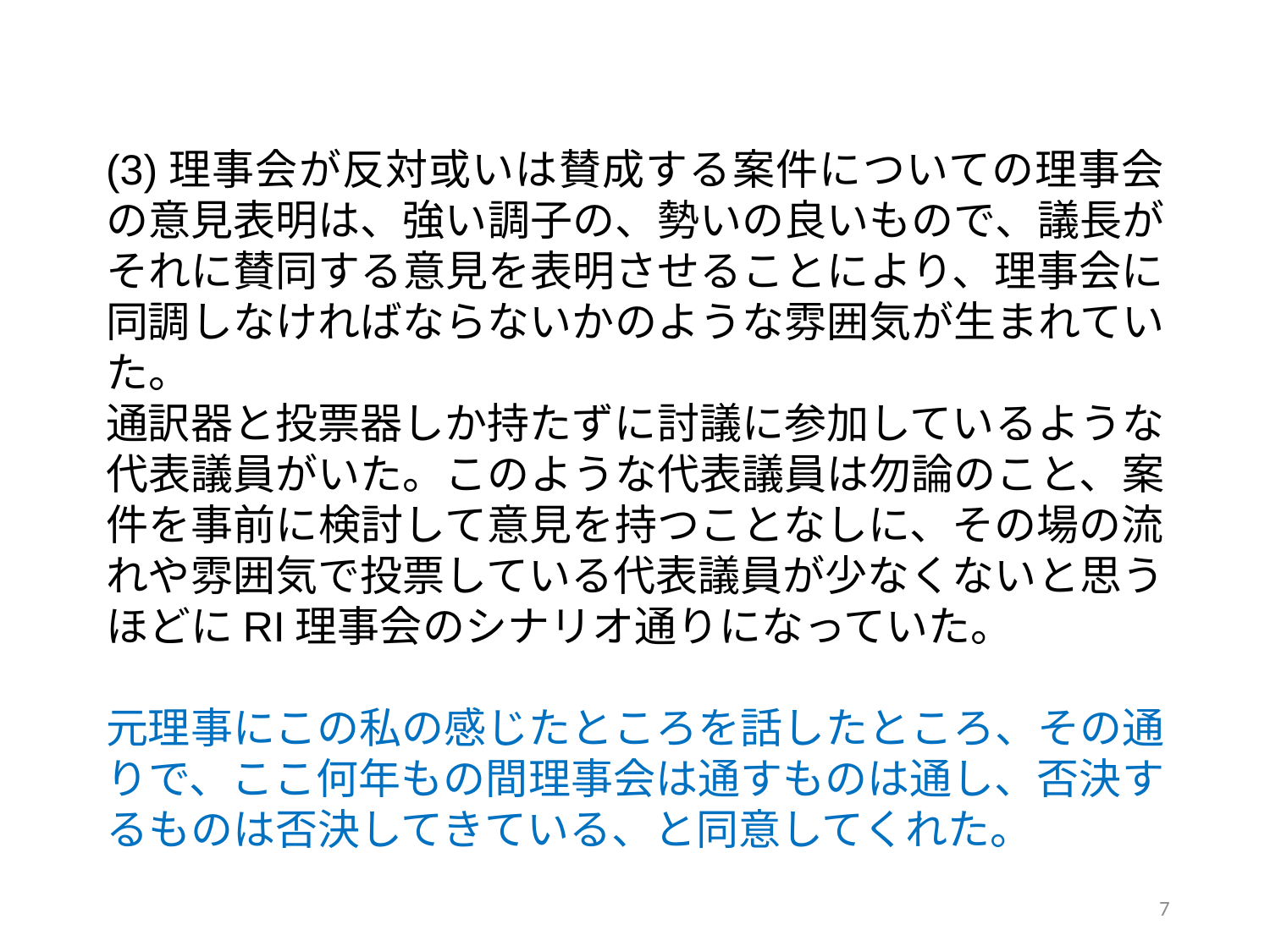

(3)理事会が反対或いは賛成する案件についての理事会の意見表明は、強い調子の、勢いの良いもので、議長がそれに賛同する意見を表明させることにより、理事会に同調しなければならないかのような雰囲気が生まれていた。
通訳器と投票器しか持たずに討議に参加しているような代表議員がいた。このような代表議員は勿論のこと、案件を事前に検討して意見を持つことなしに、その場の流れや雰囲気で投票している代表議員が少なくないと思うほどにRI理事会のシナリオ通りになっていた。

元理事にこの私の感じたところを話したところ、その通りで、ここ何年もの間理事会は通すものは通し、否決するものは否決してきている、と同意してくれた。
7